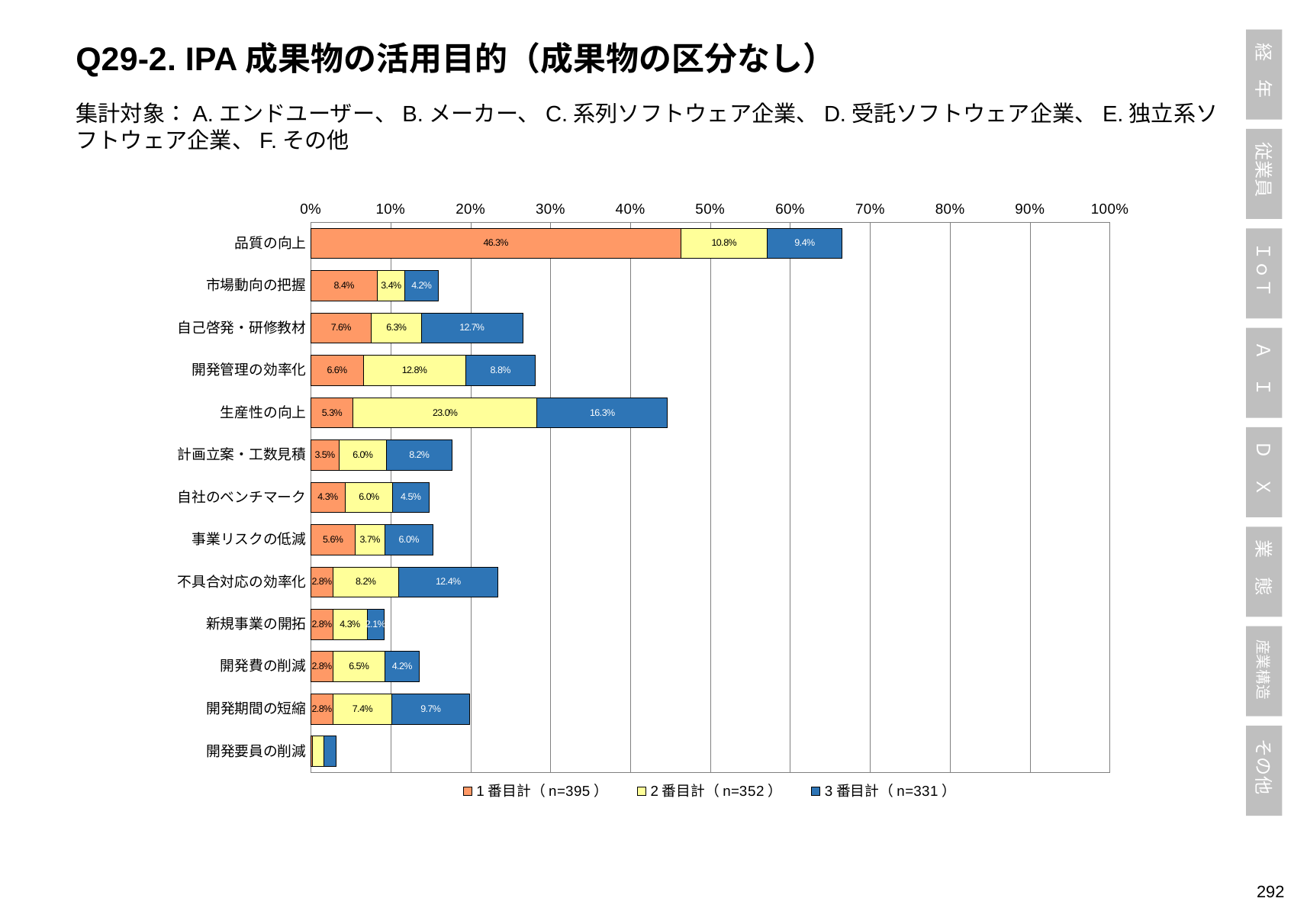

Q29-2. IPA成果物の活用目的（成果物の区分なし）
集計対象：A.エンドユーザー、B.メーカー、C.系列ソフトウェア企業、D.受託ソフトウェア企業、E.独立系ソフトウェア企業、F.その他

### Chart

| Category | 1番目計（n=395） | 2番目計（n=352） | 3番目計（n=331） |
|---|---|---|---|
| 品質の向上 | 0.46329113924050636 | 0.10795454545454546 | 0.09365558912386707 |
| 市場動向の把握 | 0.08354430379746836 | 0.03409090909090909 | 0.04229607250755287 |
| 自己啓発・研修教材 | 0.0759493670886076 | 0.0625 | 0.1268882175226586 |
| 開発管理の効率化 | 0.06582278481012659 | 0.1278409090909091 | 0.08761329305135952 |
| 生産性の向上 | 0.053164556962025315 | 0.23011363636363635 | 0.16314199395770393 |
| 計画立案・工数見積 | 0.035443037974683546 | 0.05965909090909091 | 0.08157099697885196 |
| 自社のベンチマーク | 0.043037974683544304 | 0.05965909090909091 | 0.045317220543806644 |
| 事業リスクの低減 | 0.05569620253164557 | 0.036931818181818184 | 0.06042296072507553 |
| 不具合対応の効率化 | 0.027848101265822784 | 0.08238636363636363 | 0.12386706948640483 |
| 新規事業の開拓 | 0.027848101265822784 | 0.04261363636363636 | 0.021148036253776436 |
| 開発費の削減 | 0.027848101265822784 | 0.06534090909090909 | 0.04229607250755287 |
| 開発期間の短縮 | 0.027848101265822784 | 0.07386363636363637 | 0.09667673716012085 |
| 開発要員の削減 | 0.002531645569620253 | 0.014204545454545454 | 0.015105740181268883 |
292